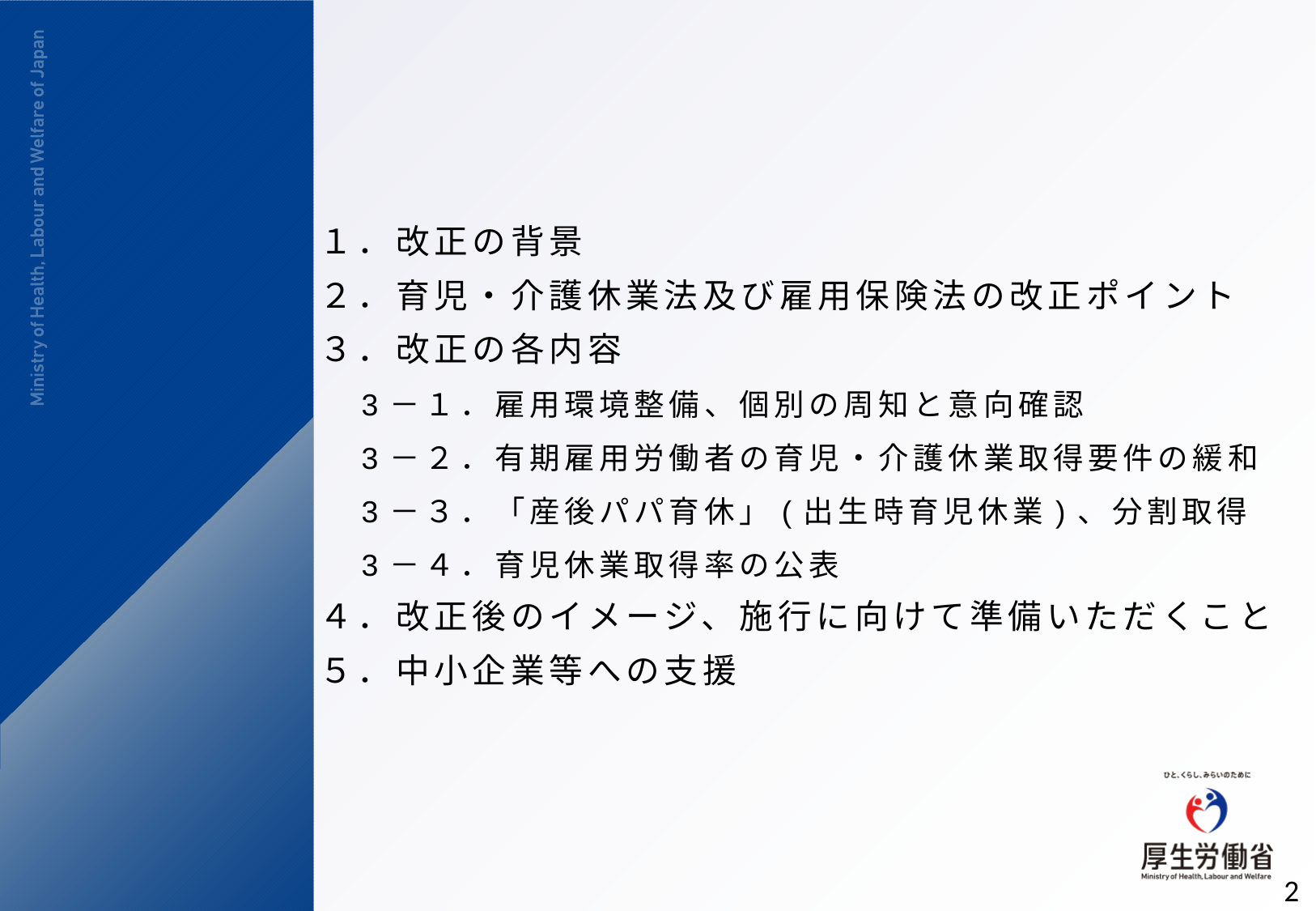

１．改正の背景
２．育児・介護休業法及び雇用保険法の改正ポイント
３．改正の各内容
　3－１．雇用環境整備、個別の周知と意向確認
　3－２．有期雇用労働者の育児・介護休業取得要件の緩和
　3－３．「産後パパ育休」(出生時育児休業)、分割取得
　3－４．育児休業取得率の公表
４．改正後のイメージ、施行に向けて準備いただくこと
５．中小企業等への支援
2